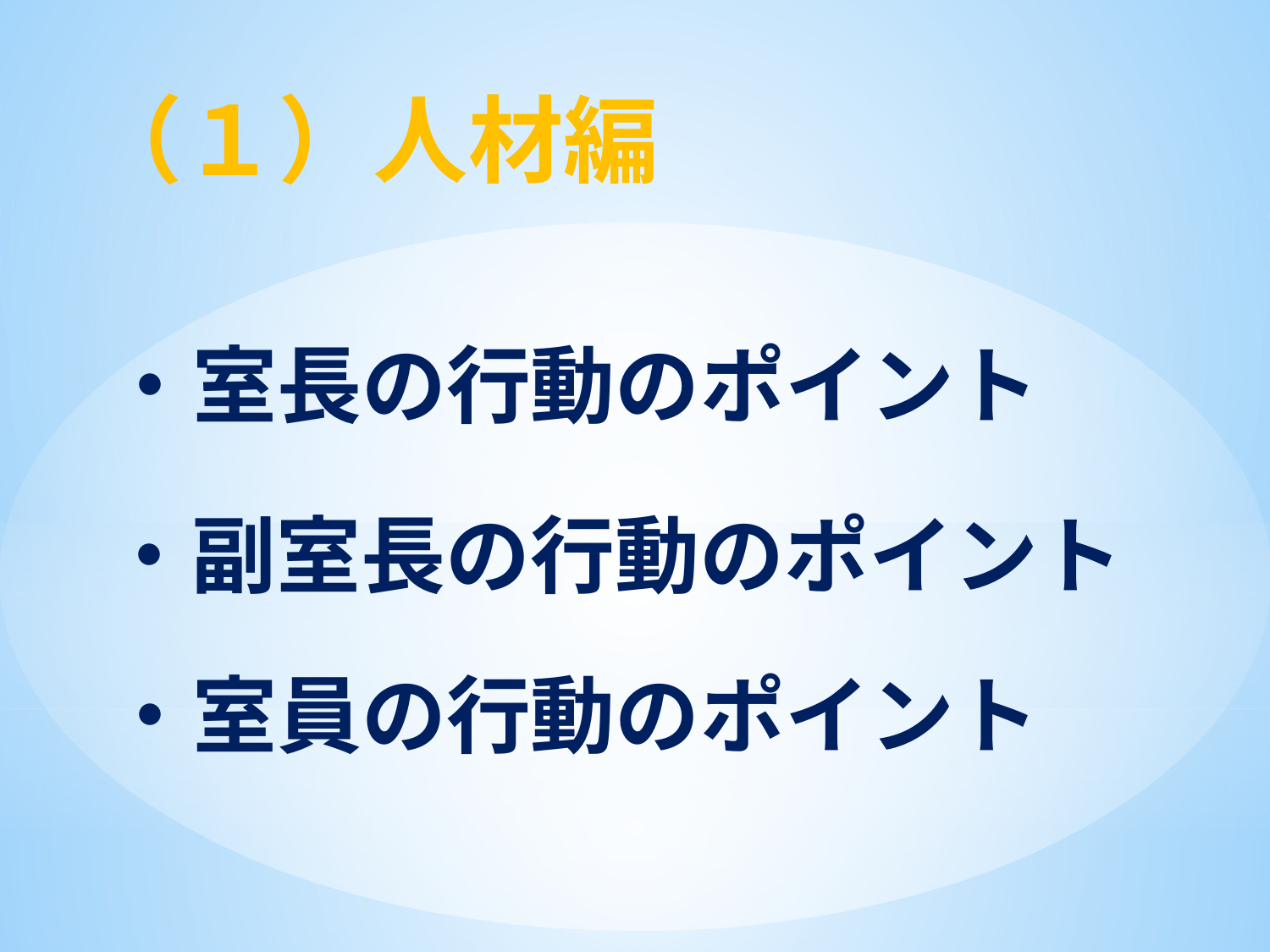

（１）人材編
・室長の行動のポイント
・副室長の行動のポイント
・室員の行動のポイント